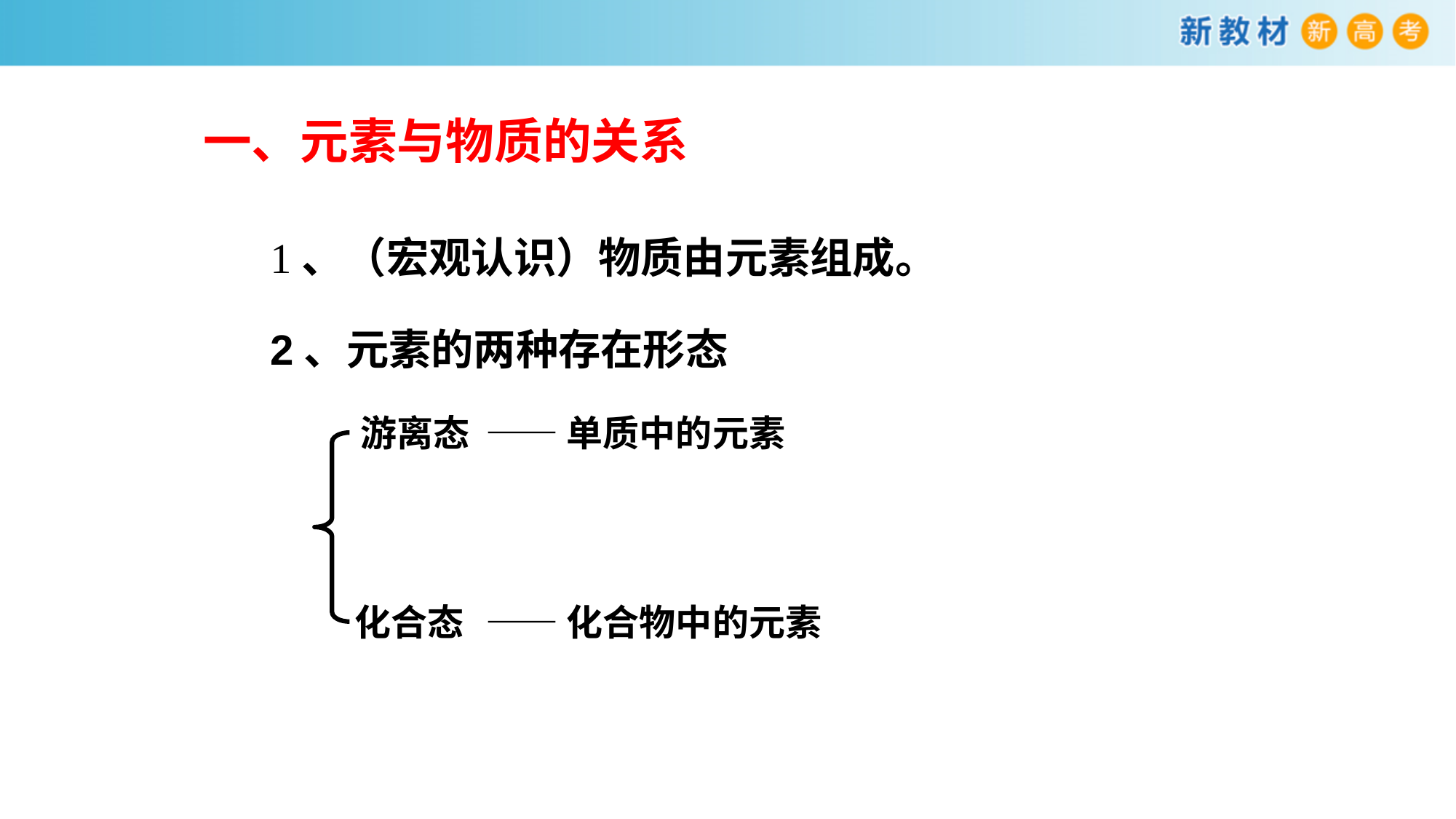

一、元素与物质的关系
1、（宏观认识）物质由元素组成。
2、元素的两种存在形态
游离态
——单质中的元素

化合态
——化合物中的元素